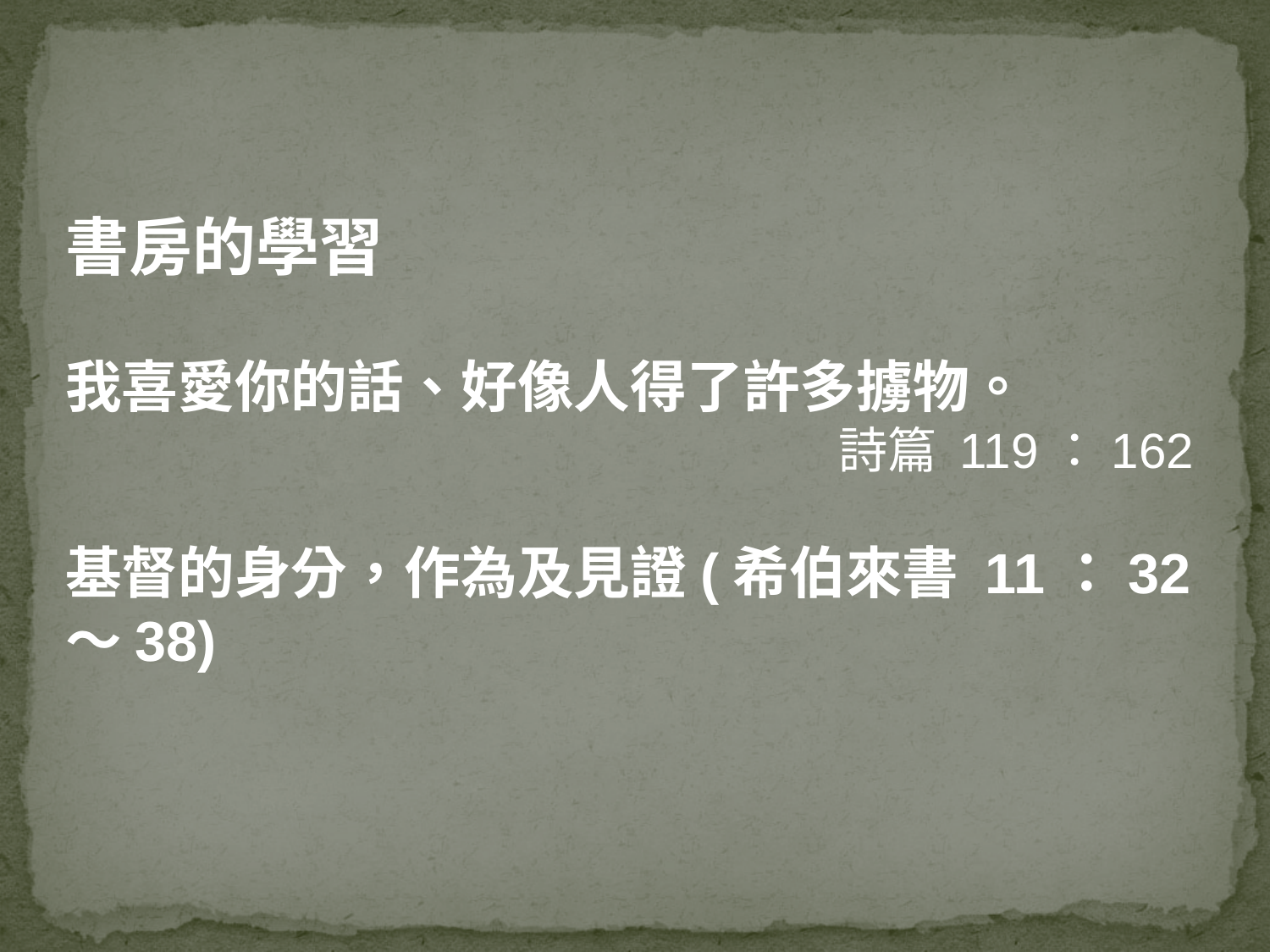

書房的學習

我喜愛你的話、好像人得了許多擄物。
詩篇 119：162

基督的身分，作為及見證(希伯來書 11：32～38)